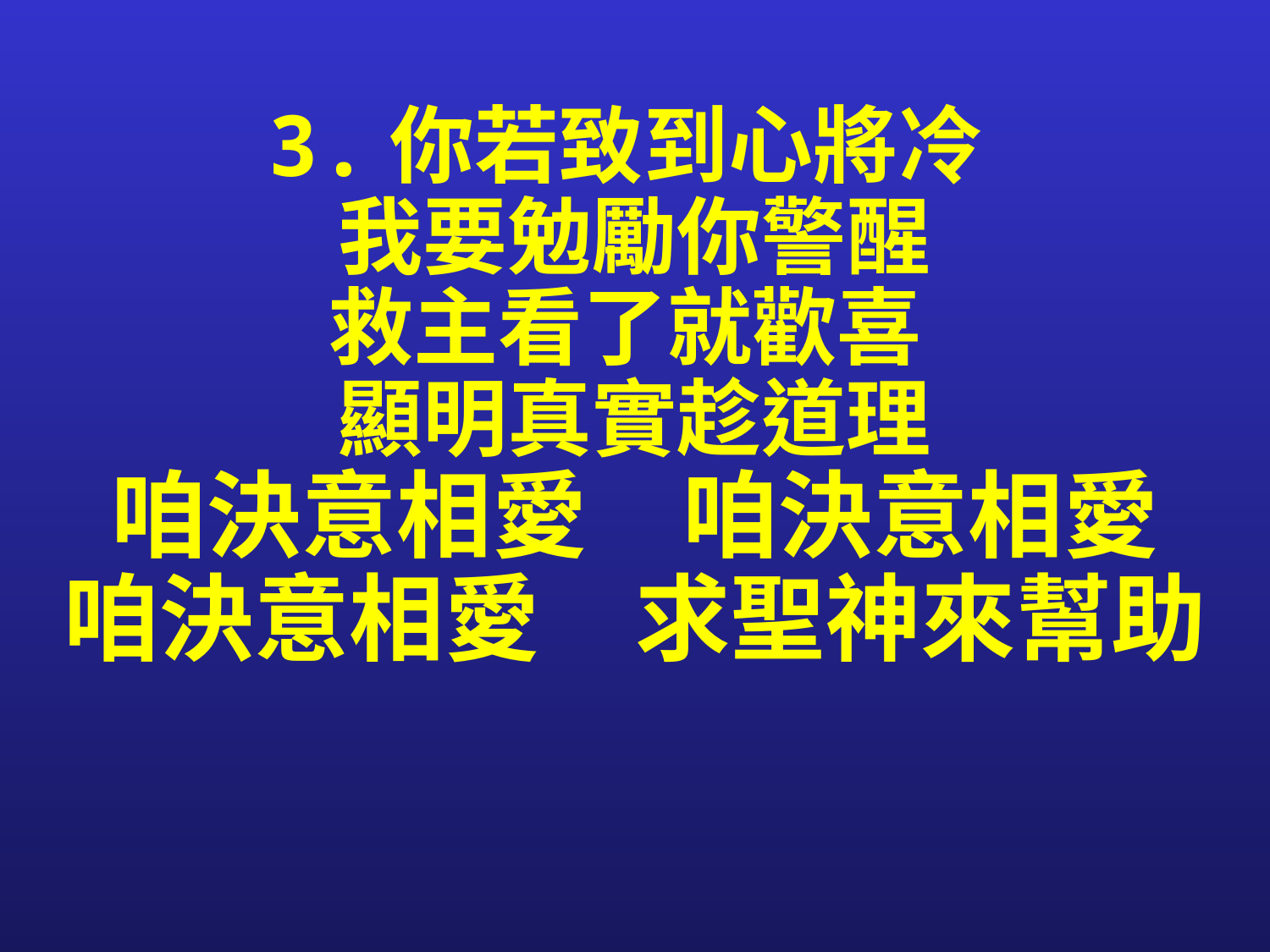

3.你若致到心將冷
我要勉勵你警醒
救主看了就歡喜
顯明真實趁道理
咱決意相愛　咱決意相愛
咱決意相愛　求聖神來幫助